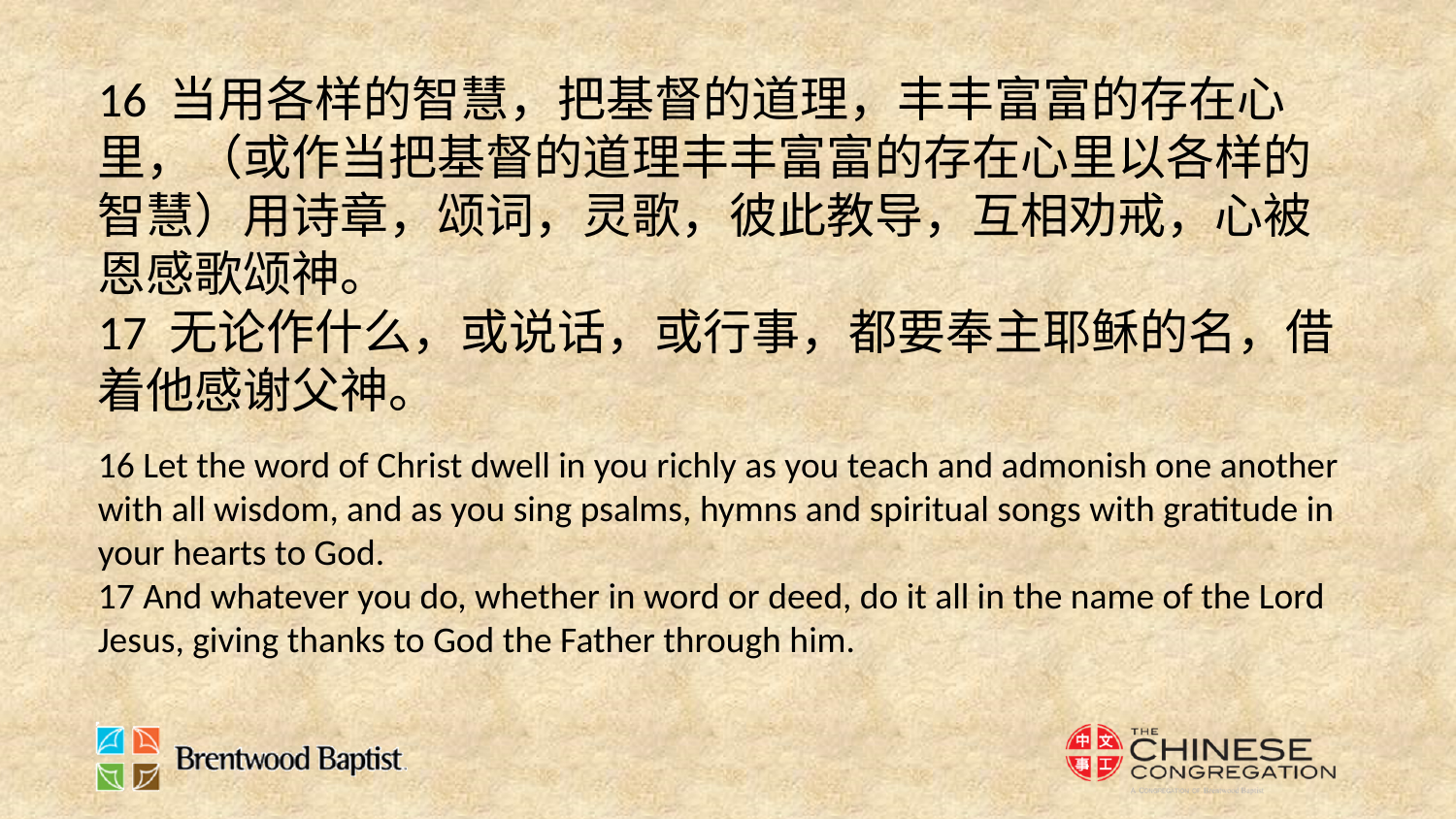

16 当用各样的智慧，把基督的道理，丰丰富富的存在心里，（或作当把基督的道理丰丰富富的存在心里以各样的智慧）用诗章，颂词，灵歌，彼此教导，互相劝戒，心被恩感歌颂神。
17 无论作什么，或说话，或行事，都要奉主耶稣的名，借着他感谢父神。

16 Let the word of Christ dwell in you richly as you teach and admonish one another with all wisdom, and as you sing psalms, hymns and spiritual songs with gratitude in your hearts to God.
17 And whatever you do, whether in word or deed, do it all in the name of the Lord Jesus, giving thanks to God the Father through him.